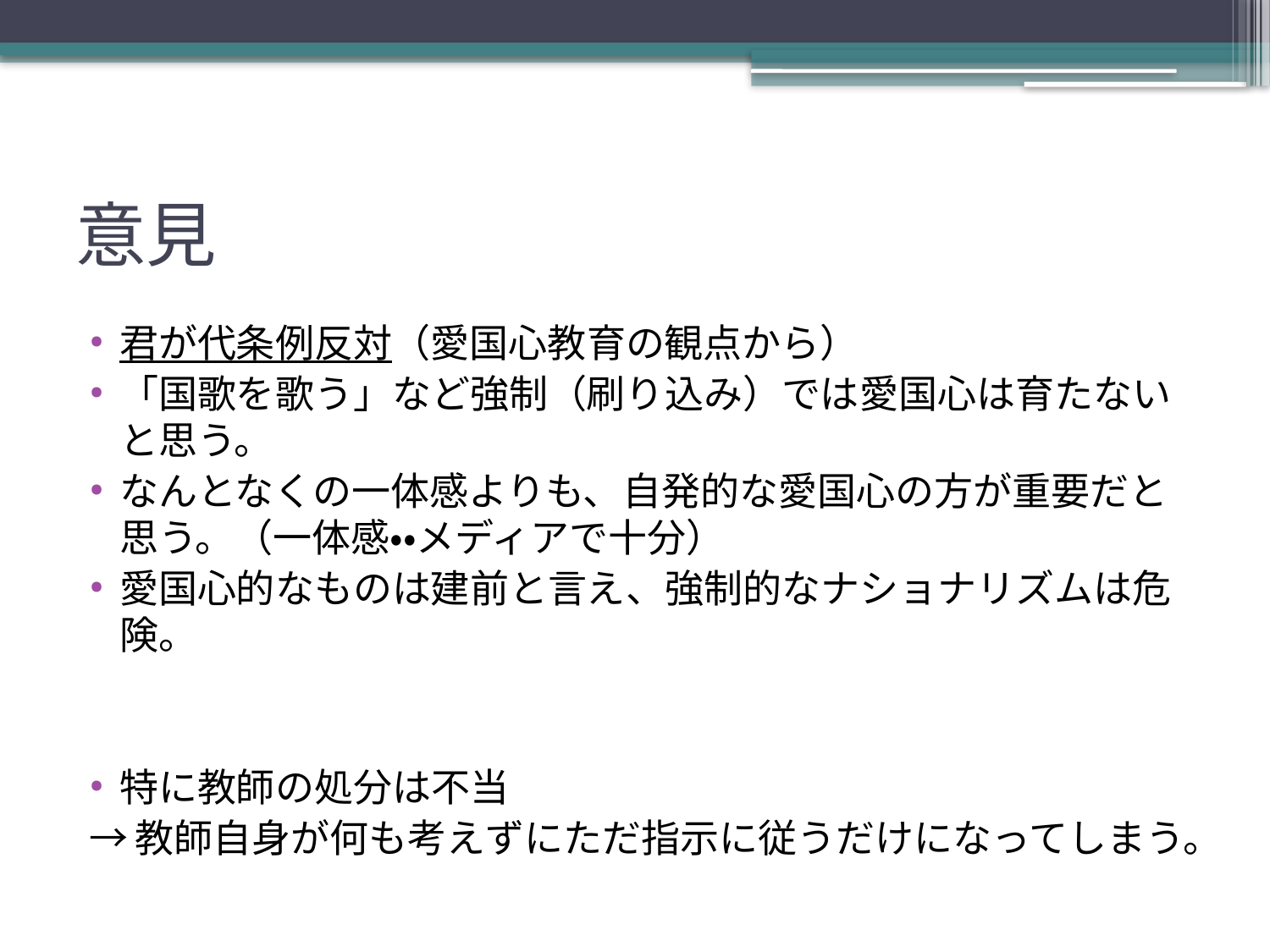

# 意見
君が代条例反対（愛国心教育の観点から）
「国歌を歌う」など強制（刷り込み）では愛国心は育たないと思う。
なんとなくの一体感よりも、自発的な愛国心の方が重要だと思う。（一体感・・メディアで十分）
愛国心的なものは建前と言え、強制的なナショナリズムは危険。

特に教師の処分は不当
→教師自身が何も考えずにただ指示に従うだけになってしまう。